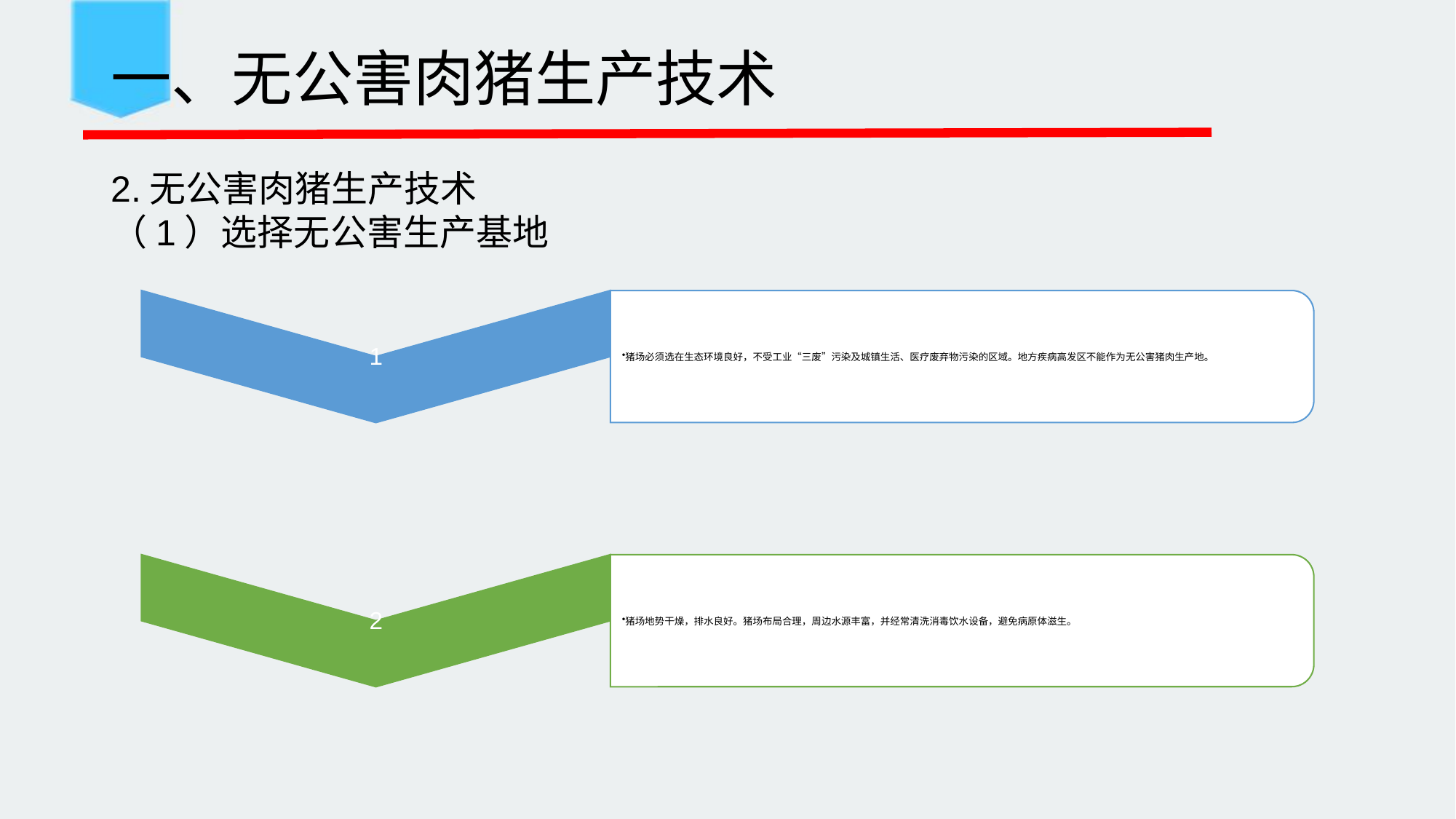

一、无公害肉猪生产技术
2.无公害肉猪生产技术
（1）选择无公害生产基地
1
猪场必须选在生态环境良好，不受工业“三废”污染及城镇生活、医疗废弃物污染的区域。地方疾病高发区不能作为无公害猪肉生产地。
2
猪场地势干燥，排水良好。猪场布局合理，周边水源丰富，并经常清洗消毒饮水设备，避免病原体滋生。